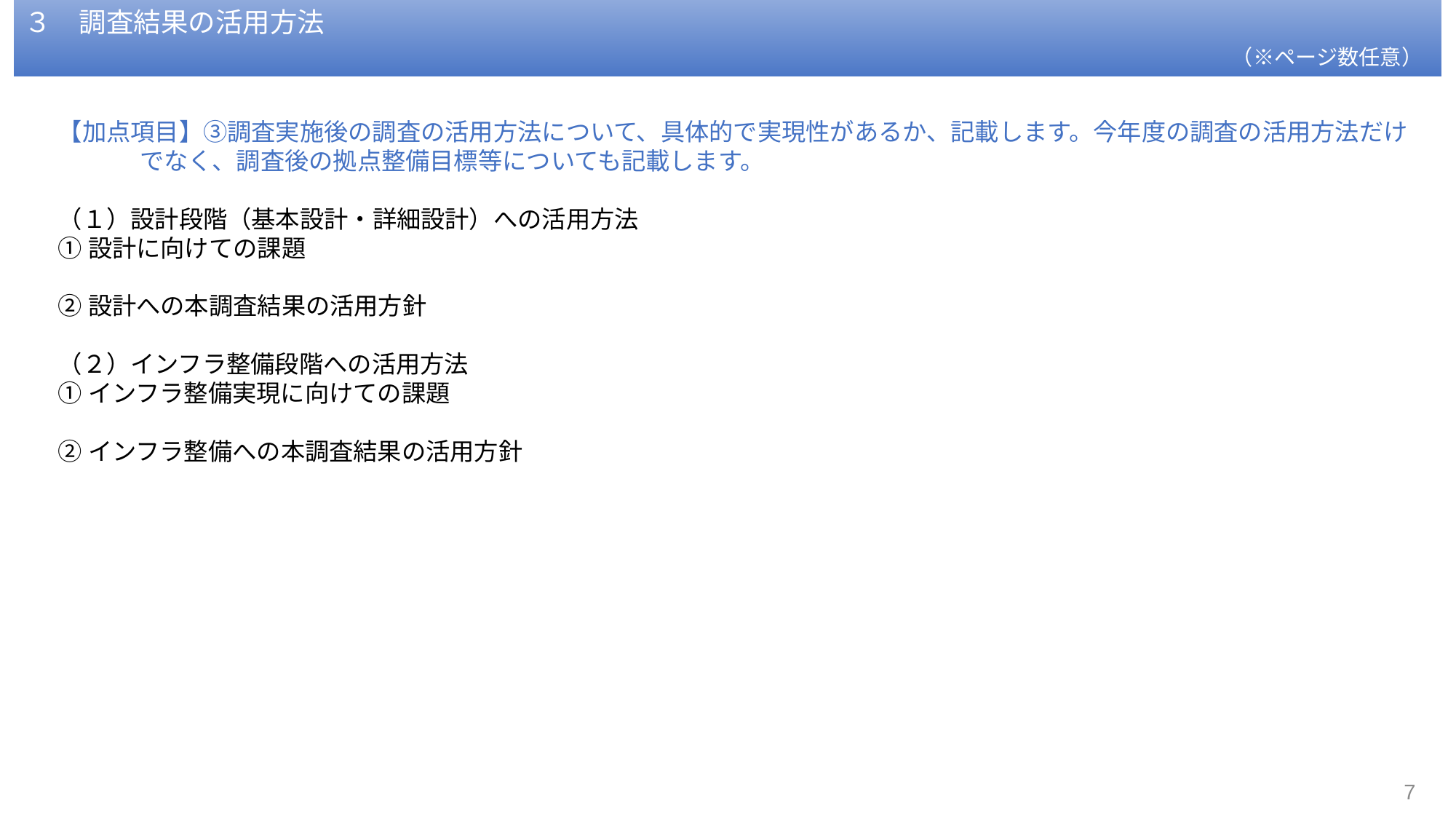

３　調査結果の活用方法

（※ページ数任意）
【加点項目】③調査実施後の調査の活用方法について、具体的で実現性があるか、記載します。今年度の調査の活用方法だけでなく、調査後の拠点整備目標等についても記載します。

（１）設計段階（基本設計・詳細設計）への活用方法
①設計に向けての課題

②設計への本調査結果の活用方針

（２）インフラ整備段階への活用方法
①インフラ整備実現に向けての課題

②インフラ整備への本調査結果の活用方針

7